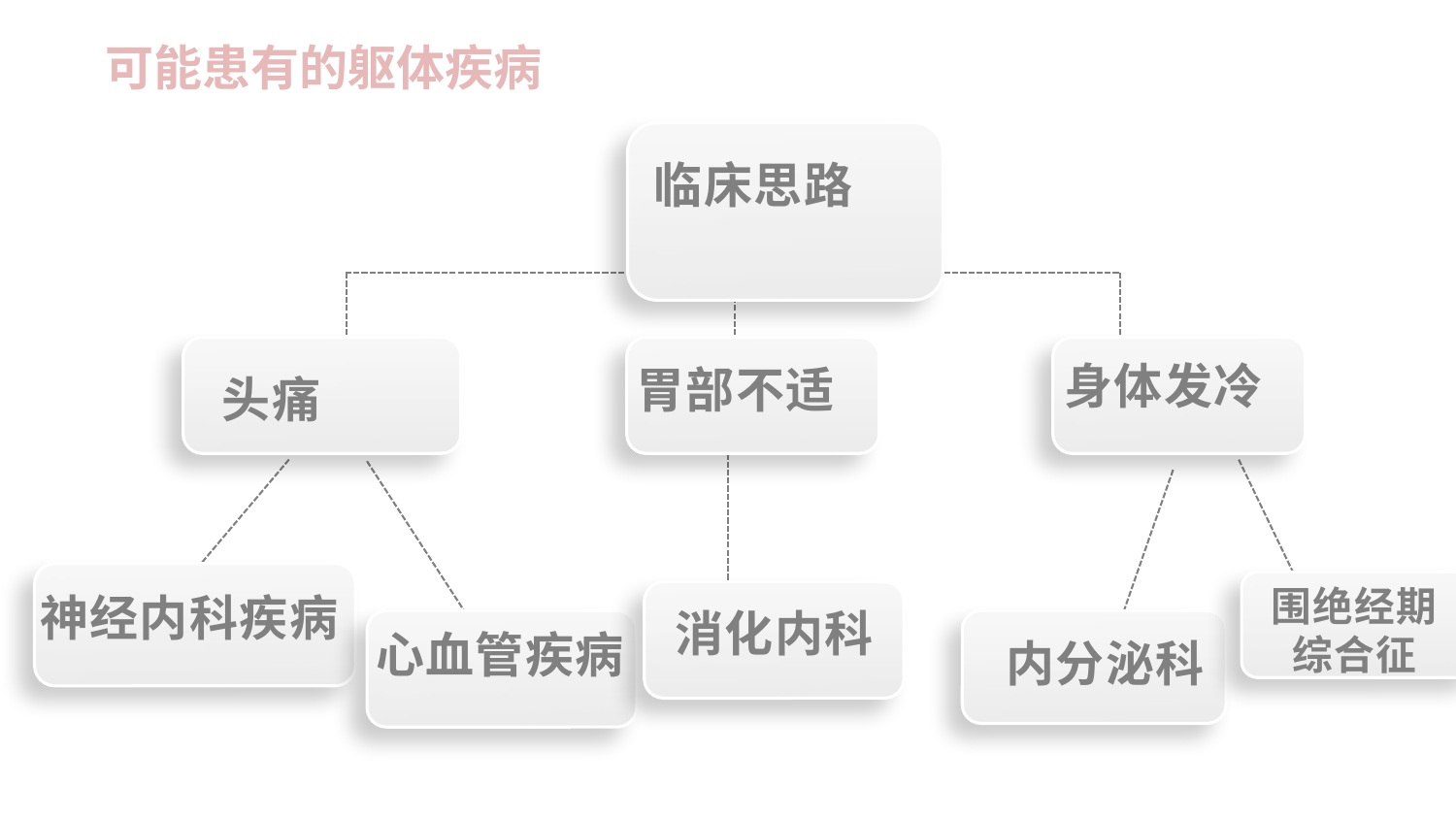

可能患有的躯体疾病

临床思路

头痛

胃部不适

身体发冷

神经内科疾病

围绝经期
综合征

消化内科

心血管疾病

内分泌科